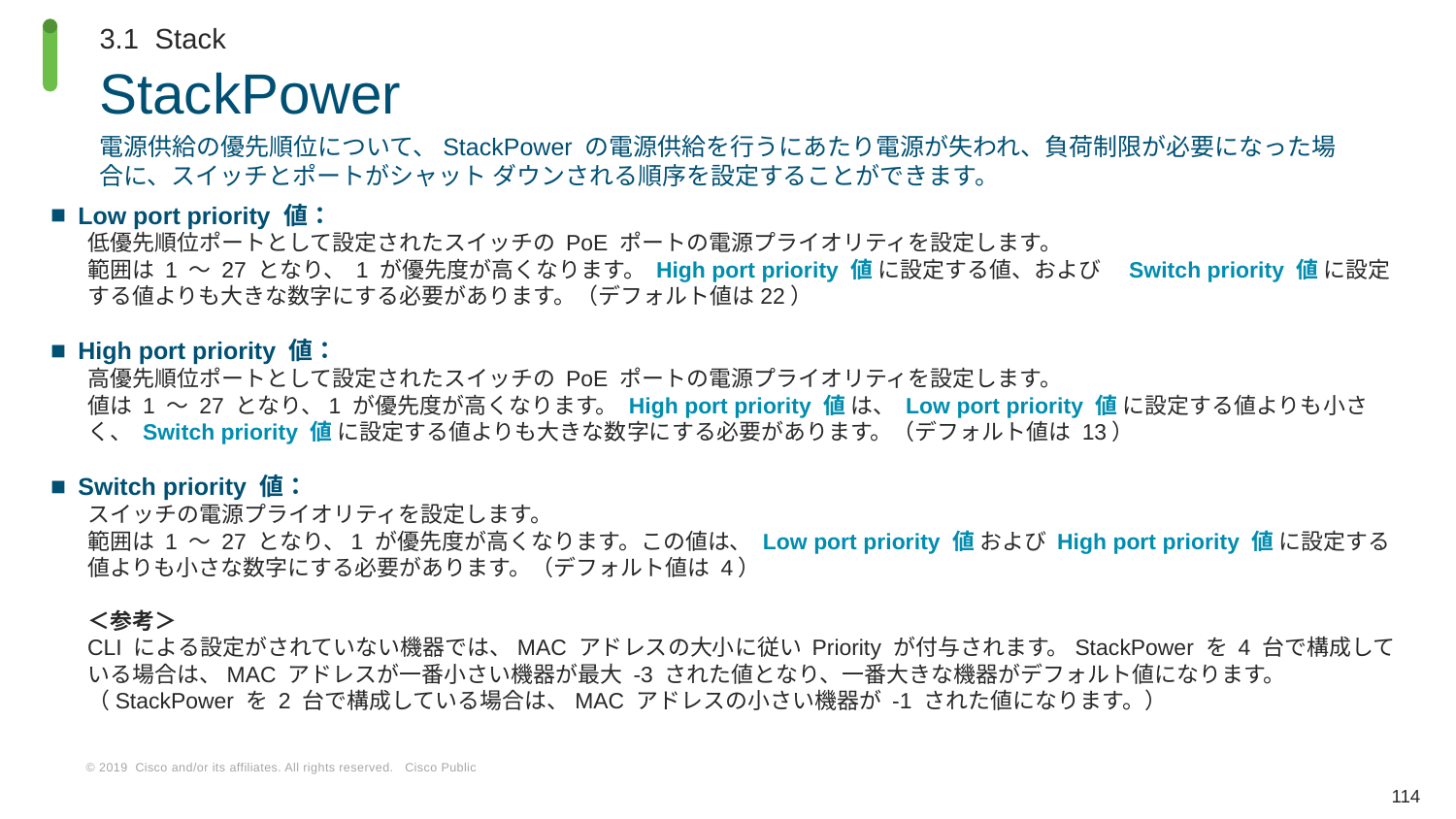

3.1  Stack
# StackPower
電源供給の優先順位について、StackPower の電源供給を行うにあたり電源が失われ、負荷制限が必要になった場合に、スイッチとポートがシャット ダウンされる順序を設定することができます。
Low port priority 値：
低優先順位ポートとして設定されたスイッチの PoE ポートの電源プライオリティを設定します。
範囲は 1 ～ 27 となり、 1 が優先度が高くなります。 High port priority 値 に設定する値、および　Switch priority 値 に設定する値よりも大きな数字にする必要があります。（デフォルト値は22）

High port priority 値：
高優先順位ポートとして設定されたスイッチの PoE ポートの電源プライオリティを設定します。
値は 1 ～ 27 となり、1 が優先度が高くなります。 High port priority 値 は、 Low port priority 値 に設定する値よりも小さく、 Switch priority 値 に設定する値よりも大きな数字にする必要があります。（デフォルト値は 13）

Switch priority 値：
スイッチの電源プライオリティを設定します。
範囲は 1 ～ 27 となり、1 が優先度が高くなります。この値は、 Low port priority 値 および High port priority 値 に設定する値よりも小さな数字にする必要があります。（デフォルト値は 4）

＜参考＞
CLI による設定がされていない機器では、MAC アドレスの大小に従い Priority が付与されます。StackPower を 4 台で構成している場合は、MAC アドレスが一番小さい機器が最大 -3 された値となり、一番大きな機器がデフォルト値になります。
（StackPower を 2 台で構成している場合は、MAC アドレスの小さい機器が -1 された値になります。）
114